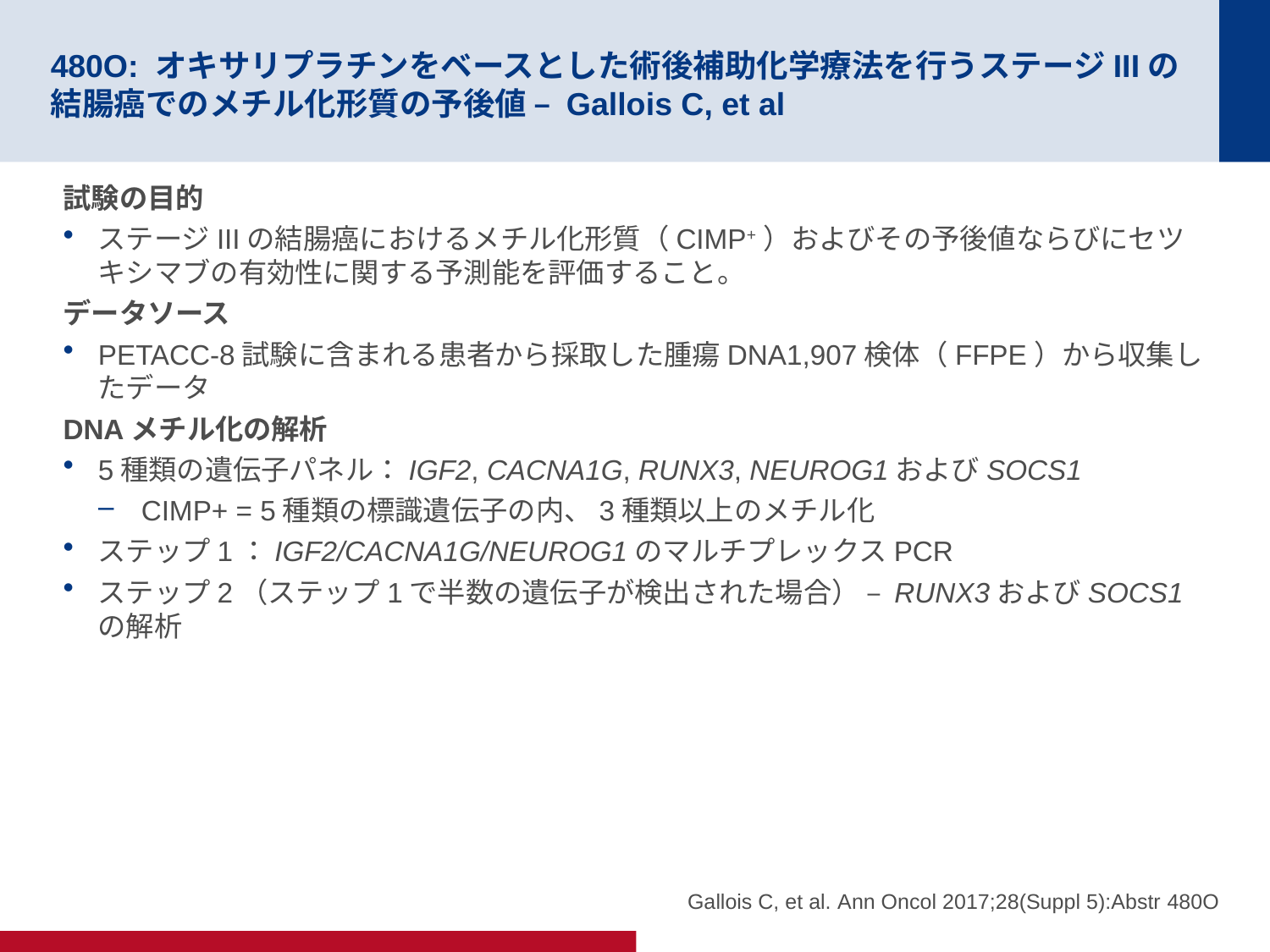

# 480O: オキサリプラチンをベースとした術後補助化学療法を行うステージIIIの結腸癌でのメチル化形質の予後値 – Gallois C, et al
試験の目的
ステージIIIの結腸癌におけるメチル化形質（CIMP+）およびその予後値ならびにセツキシマブの有効性に関する予測能を評価すること。
データソース
PETACC-8試験に含まれる患者から採取した腫瘍DNA1,907検体（FFPE）から収集したデータ
DNAメチル化の解析
5種類の遺伝子パネル：IGF2, CACNA1G, RUNX3, NEUROG1およびSOCS1
CIMP+ = 5種類の標識遺伝子の内、3種類以上のメチル化
ステップ1：IGF2/CACNA1G/NEUROG1のマルチプレックスPCR
ステップ2（ステップ1で半数の遺伝子が検出された場合） – RUNX3およびSOCS1の解析
 Gallois C, et al. Ann Oncol 2017;28(Suppl 5):Abstr 480O